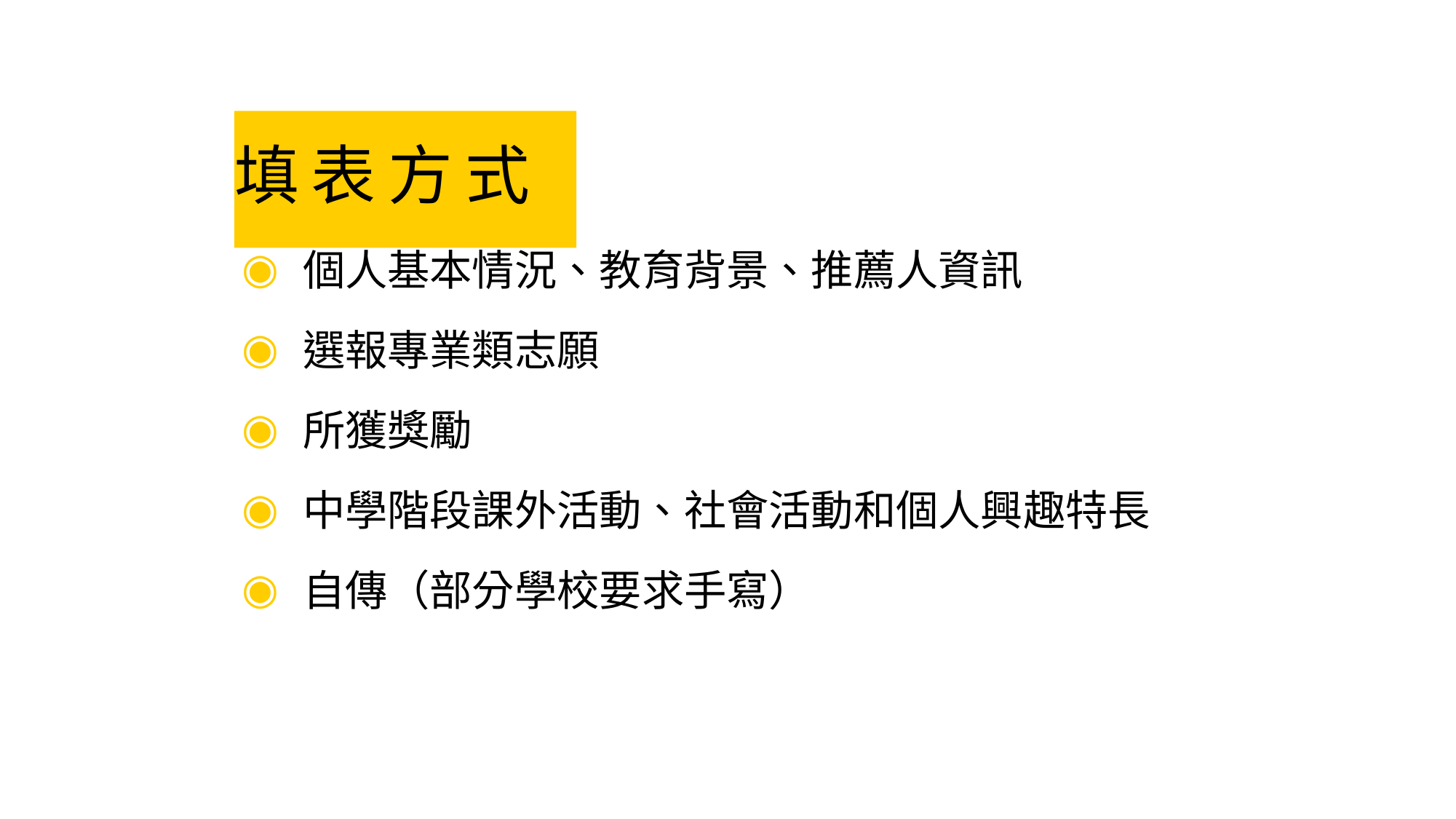

# 填表方式
個人基本情況、教育背景、推薦人資訊
選報專業類志願
所獲獎勵
中學階段課外活動、社會活動和個人興趣特長
自傳（部分學校要求手寫）